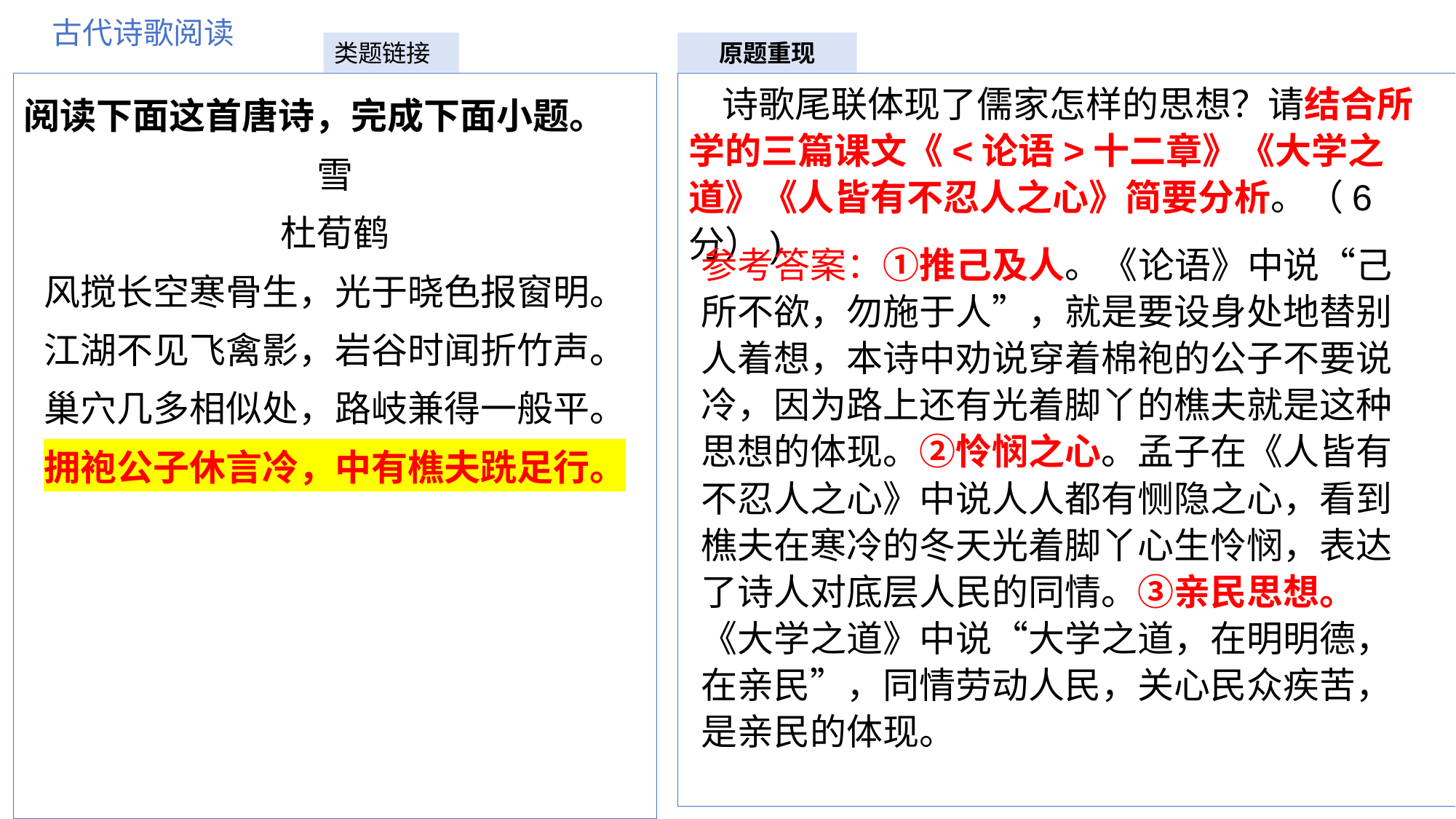

古代诗歌阅读
类题链接
原题重现
阅读下面这首唐诗，完成下面小题。
雪
杜荀鹤
风搅长空寒骨生，光于晓色报窗明。
江湖不见飞禽影，岩谷时闻折竹声。
巢穴几多相似处，路岐兼得一般平。
拥袍公子休言冷，中有樵夫跣足行。

   诗歌尾联体现了儒家怎样的思想？请结合所学的三篇课文《<论语>十二章》《大学之道》《人皆有不忍人之心》简要分析。（6分）)

参考答案：①推己及人。《论语》中说“己所不欲，勿施于人”，就是要设身处地替别人着想，本诗中劝说穿着棉袍的公子不要说冷，因为路上还有光着脚丫的樵夫就是这种思想的体现。②怜悯之心。孟子在《人皆有不忍人之心》中说人人都有恻隐之心，看到樵夫在寒冷的冬天光着脚丫心生怜悯，表达了诗人对底层人民的同情。③亲民思想。《大学之道》中说“大学之道，在明明德，在亲民”，同情劳动人民，关心民众疾苦，是亲民的体现。